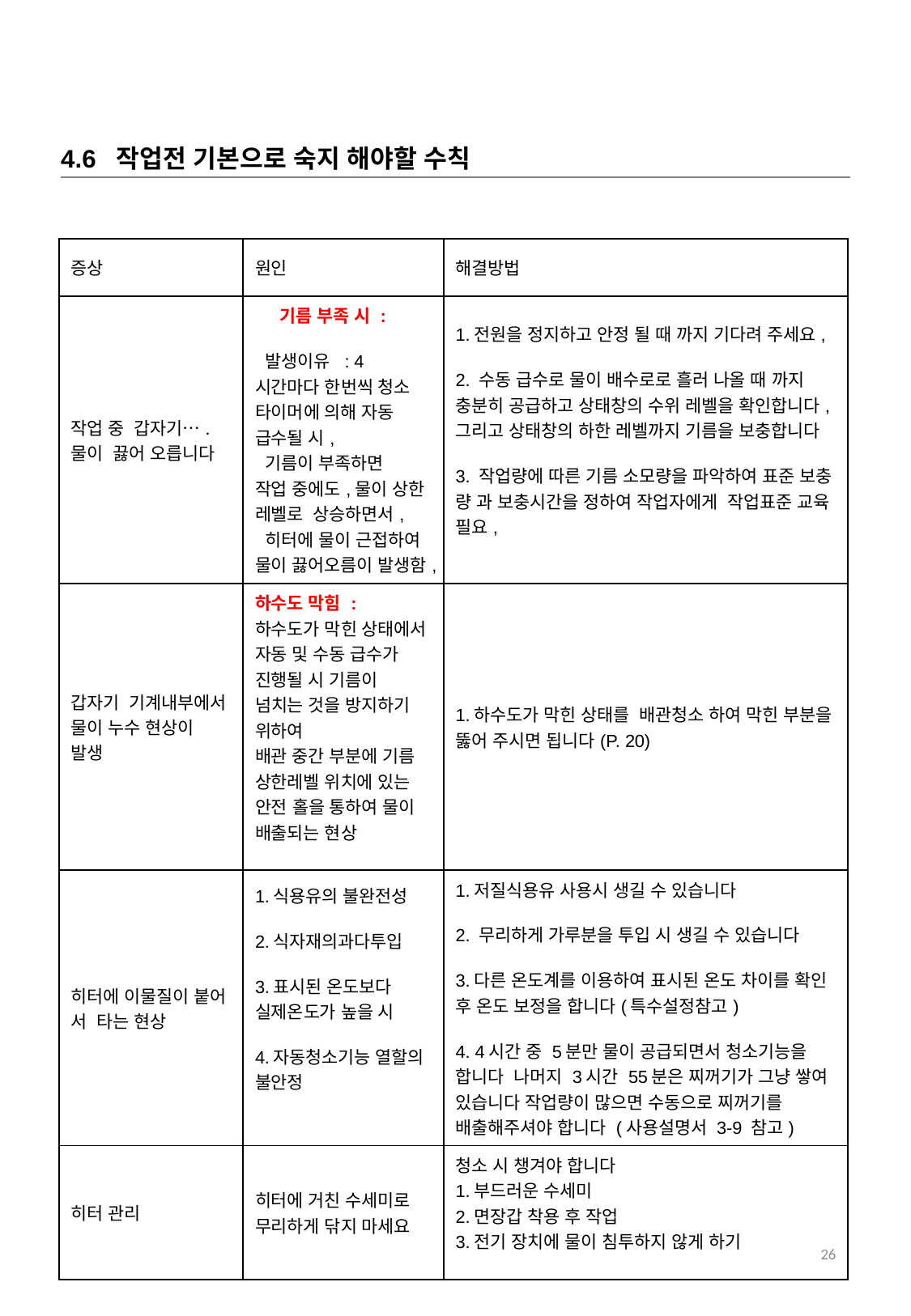

4.6  작업전 기본으로 숙지 해야할 수칙
| 증상 | 원인 | 해결방법 |
| --- | --- | --- |
| 작업 중 갑자기…. 물이 끓어 오릅니다 | 기름 부족 시 : 발생이유 : 4시간마다 한번씩 청소 타이머에 의해 자동 급수될 시, 기름이 부족하면 작업 중에도,물이 상한 레벨로 상승하면서, 히터에 물이 근접하여 물이 끓어오름이 발생함, | 1.전원을 정지하고 안정 될 때 까지 기다려 주세요, 2. 수동 급수로 물이 배수로로 흘러 나올 때 까지 충분히 공급하고 상태창의 수위 레벨을 확인합니다, 그리고 상태창의 하한 레벨까지 기름을 보충합니다 3. 작업량에 따른 기름 소모량을 파악하여 표준 보충 량 과 보충시간을 정하여 작업자에게 작업표준 교육 필요, |
| 갑자기 기계내부에서 물이 누수 현상이 발생 | 하수도 막힘 : 하수도가 막힌 상태에서 자동 및 수동 급수가 진행될 시 기름이 넘치는 것을 방지하기 위하여 배관 중간 부분에 기름 상한레벨 위치에 있는 안전 홀을 통하여 물이 배출되는 현상 | 1.하수도가 막힌 상태를 배관청소 하여 막힌 부분을 뚫어 주시면 됩니다(P. 20) |
| 히터에 이물질이 붙어 서 타는 현상 | 1.식용유의 불완전성 2.식자재의과다투입 3.표시된 온도보다 실제온도가 높을 시 4.자동청소기능 열할의 불안정 | 1.저질식용유 사용시 생길 수 있습니다 2. 무리하게 가루분을 투입 시 생길 수 있습니다 3.다른 온도계를 이용하여 표시된 온도 차이를 확인 후 온도 보정을 합니다(특수설정참고) 4. 4시간 중 5분만 물이 공급되면서 청소기능을 합니다 나머지 3시간 55분은 찌꺼기가 그냥 쌓여 있습니다 작업량이 많으면 수동으로 찌꺼기를 배출해주셔야 합니다 (사용설명서 3-9 참고) |
| 히터 관리 | 히터에 거친 수세미로 무리하게 닦지 마세요 | 청소 시 챙겨야 합니다 1.부드러운 수세미 2.면장갑 착용 후 작업 3.전기 장치에 물이 침투하지 않게 하기 |
26